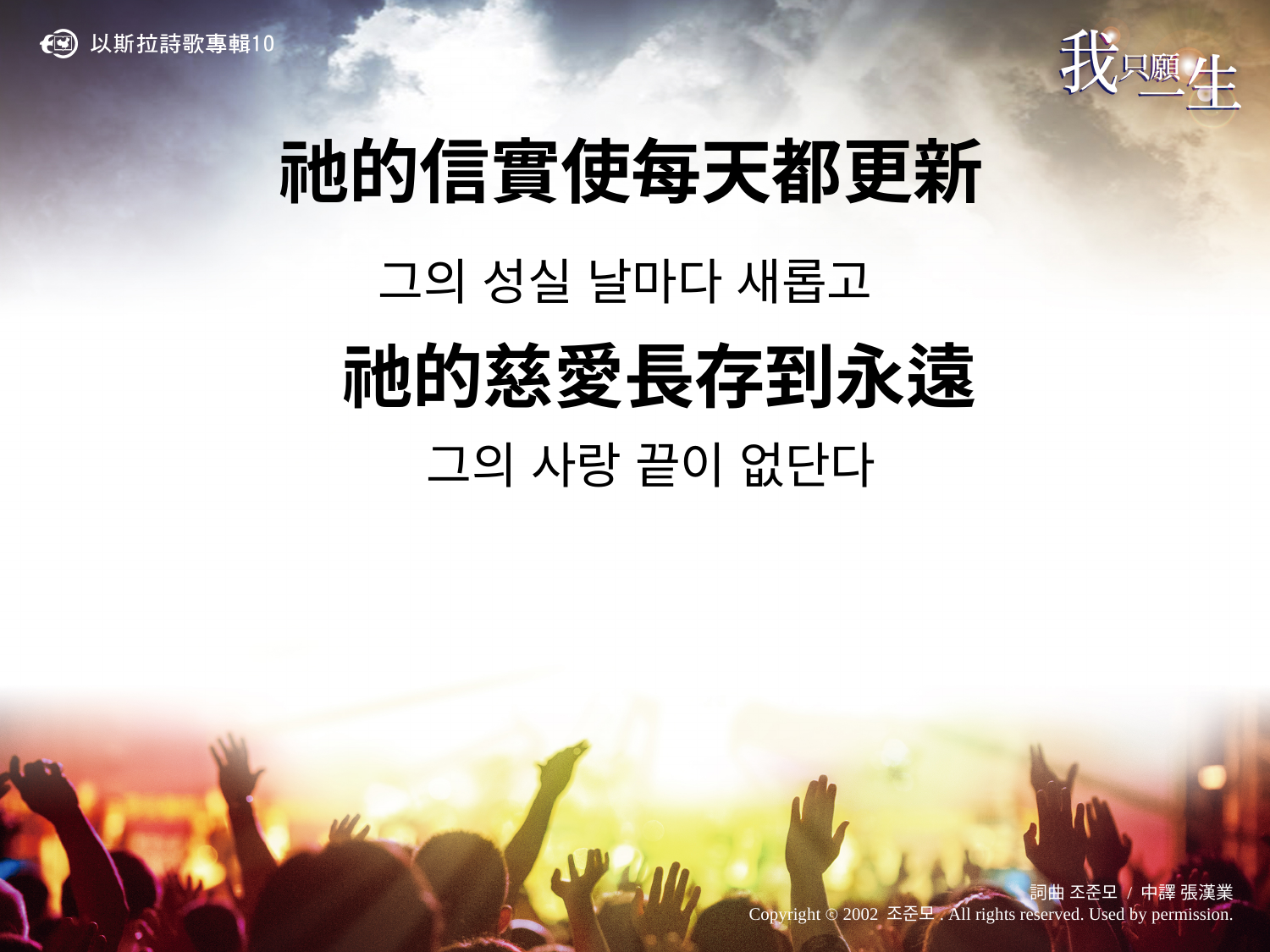

祂的信實使每天都更新
  그의 성실 날마다 새롭고
  祂的慈愛長存到永遠
  그의 사랑 끝이 없단다
詞曲 조준모 / 中譯 張漢業
Copyright ⓒ 2002 조준모. All rights reserved. Used by permission.